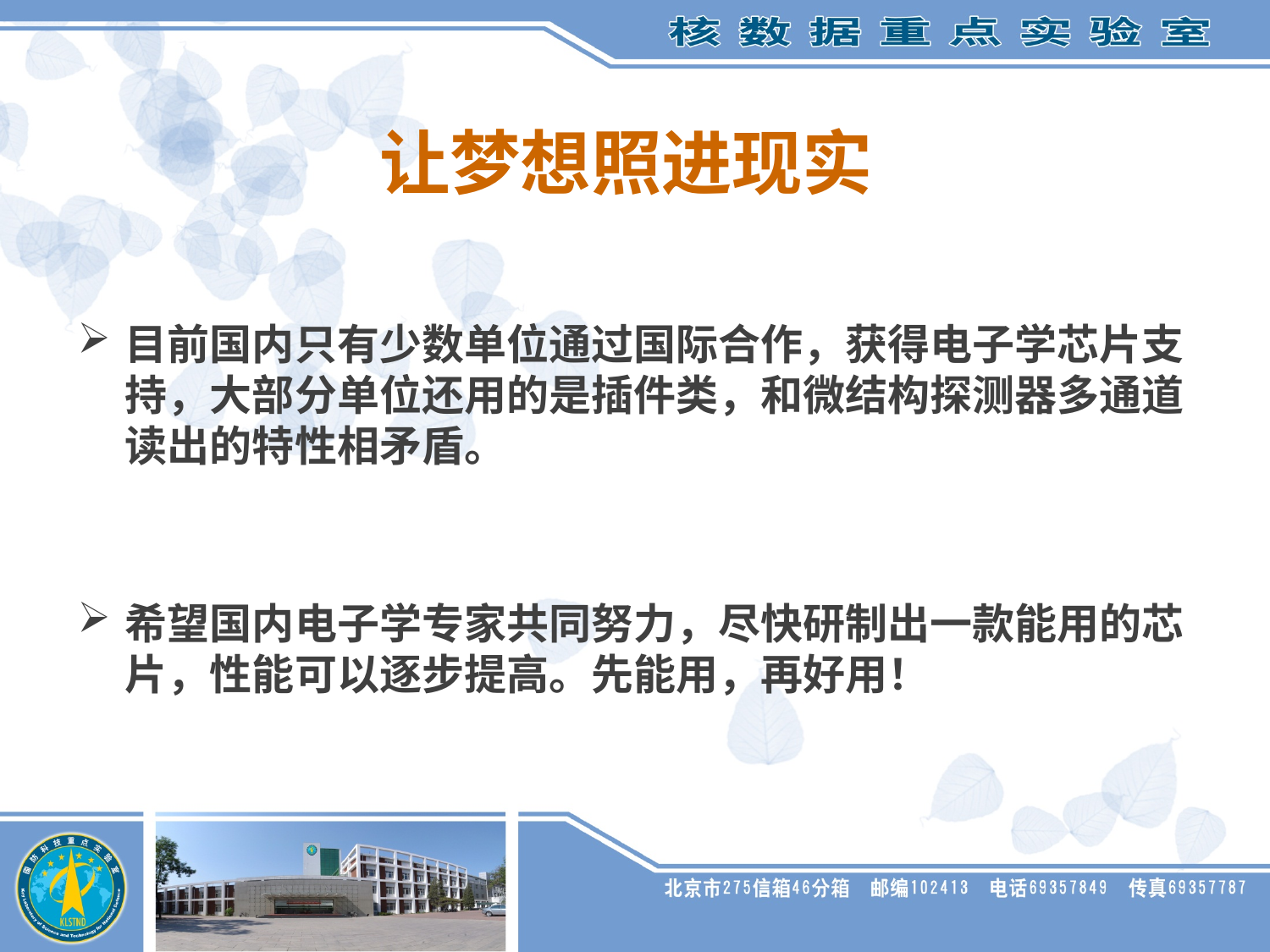

# 让梦想照进现实

目前国内只有少数单位通过国际合作，获得电子学芯片支持，大部分单位还用的是插件类，和微结构探测器多通道读出的特性相矛盾。

希望国内电子学专家共同努力，尽快研制出一款能用的芯片，性能可以逐步提高。先能用，再好用！